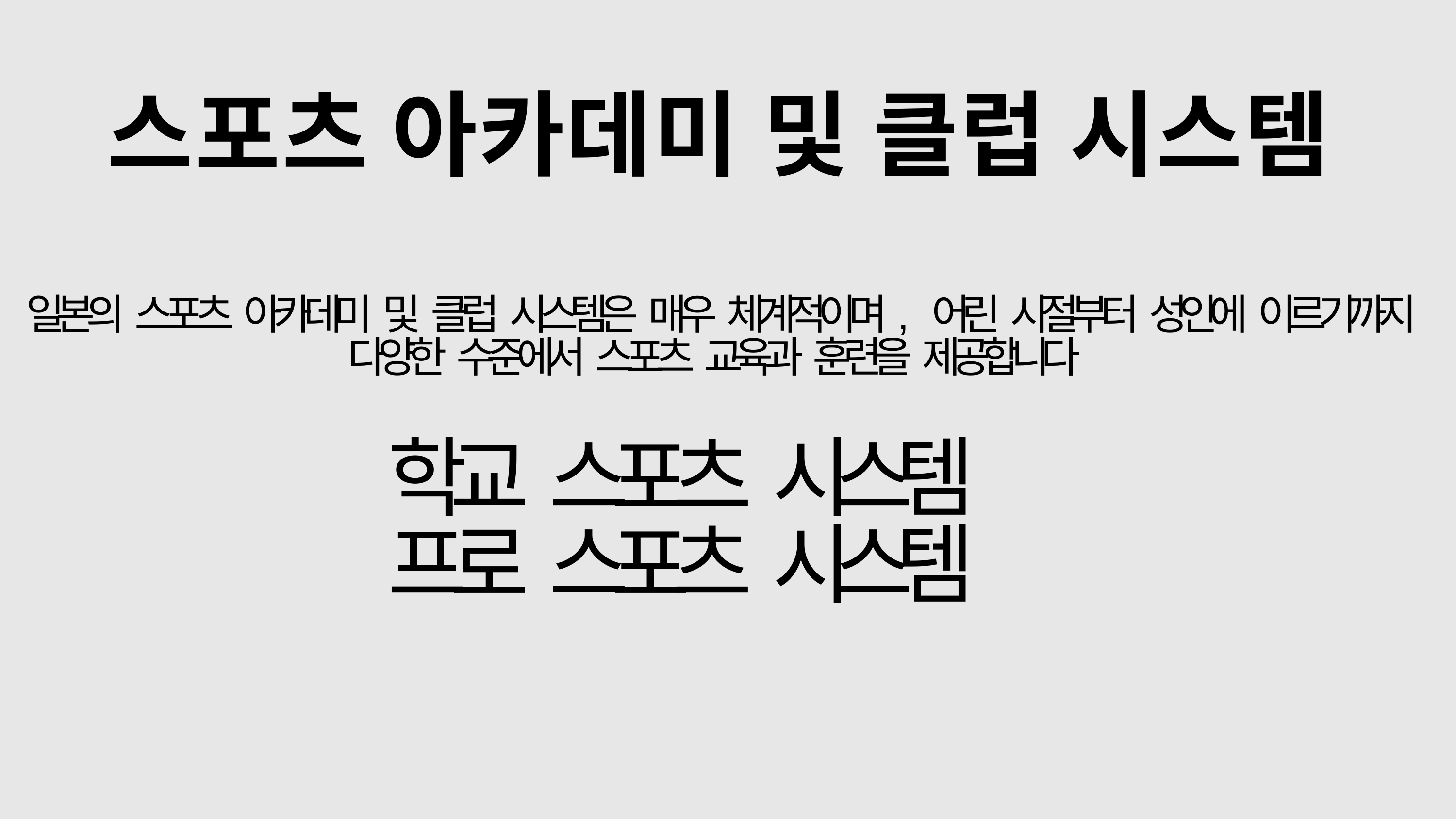

# 스포츠 아카데미 및 클럽 시스템
일본의 스포츠 아카데미 및 클럽 시스템은 매우 체계적이며, 어린 시절부터 성인에 이르기까지 다양한 수준에서 스포츠 교육과 훈련을 제공합니다
학교 스포츠 시스템 프로 스포츠 시스템